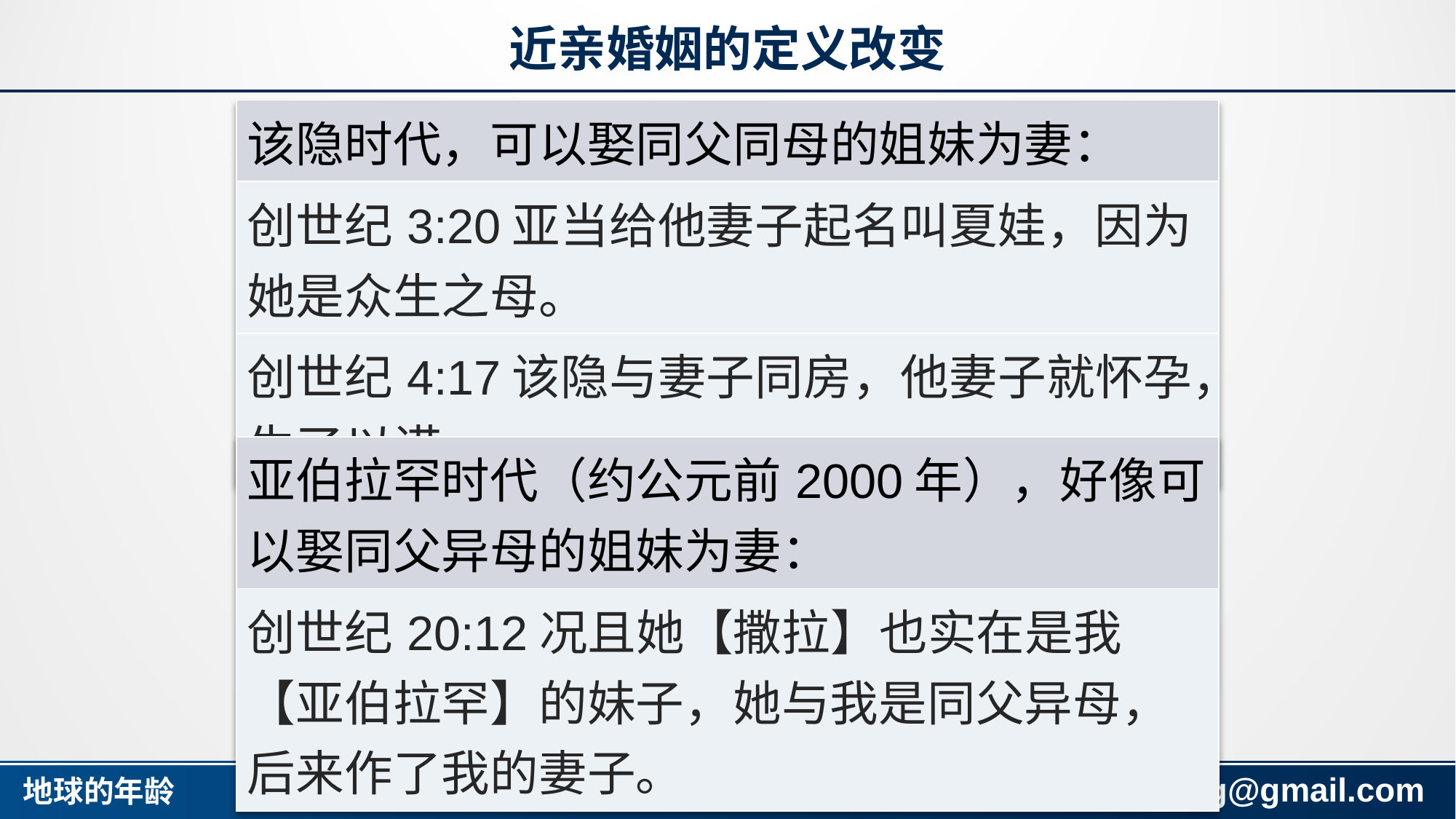

# 近亲婚姻的定义改变
| 该隐时代，可以娶同父同母的姐妹为妻： |
| --- |
| 创世纪3:20亚当给他妻子起名叫夏娃，因为她是众生之母。 |
| 创世纪4:17该隐与妻子同房，他妻子就怀孕，生了以诺。…… |
| 亚伯拉罕时代（约公元前2000年），好像可以娶同父异母的姐妹为妻： |
| --- |
| 创世纪20:12况且她【撒拉】也实在是我【亚伯拉罕】的妹子，她与我是同父异母，后来作了我的妻子。 |